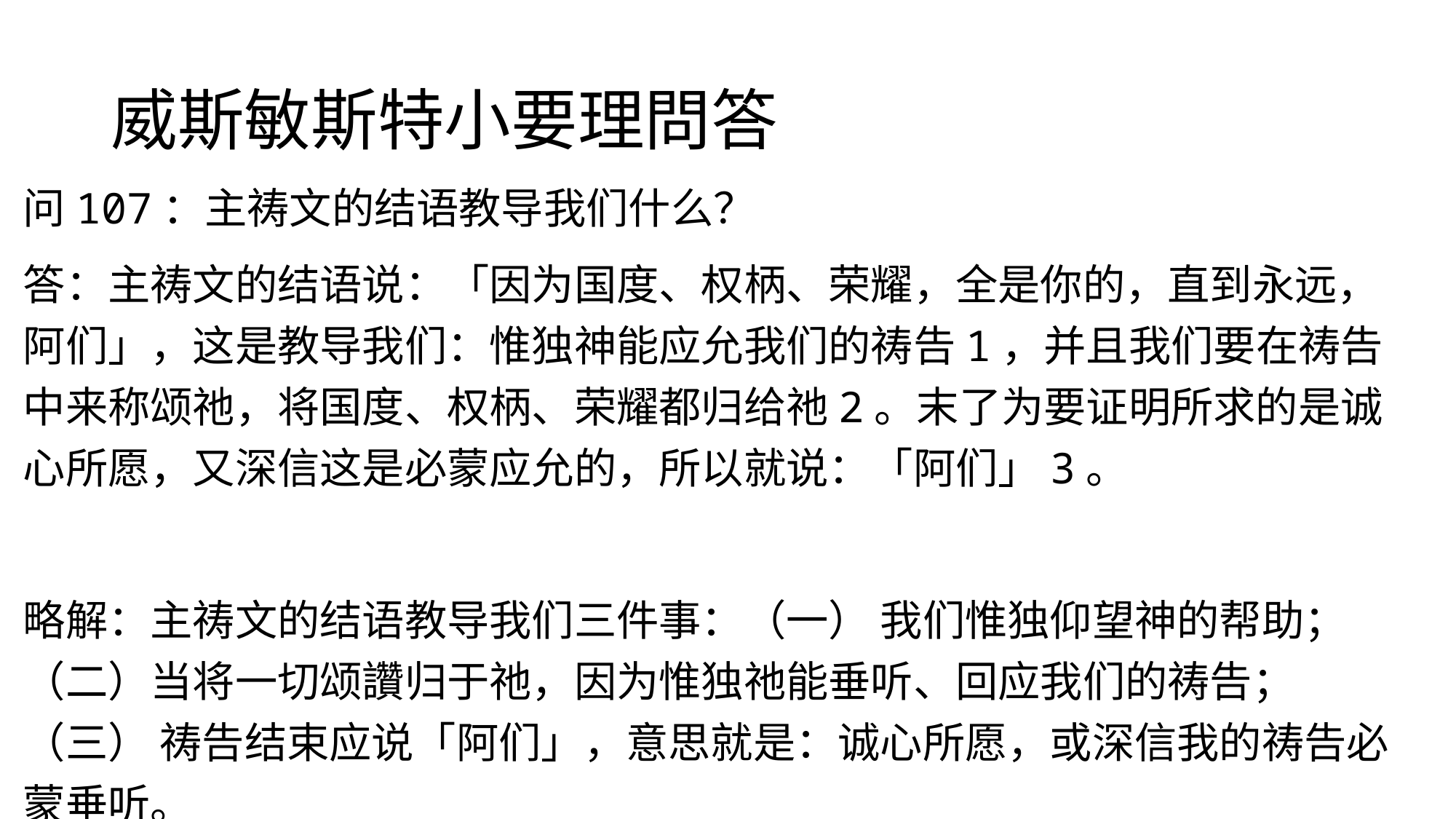

# 威斯敏斯特小要理問答
问107：主祷文的结语教导我们什么？
答：主祷文的结语说：「因为国度、权柄、荣耀，全是你的，直到永远，阿们」，这是教导我们：惟独神能应允我们的祷告1，并且我们要在祷告中来称颂祂，将国度、权柄、荣耀都归给祂2。末了为要证明所求的是诚心所愿，又深信这是必蒙应允的，所以就说：「阿们」3。

略解：主祷文的结语教导我们三件事：（一） 我们惟独仰望神的帮助；（二）当将一切颂讚归于祂，因为惟独祂能垂听、回应我们的祷告；（三） 祷告结束应说「阿们」，意思就是：诚心所愿，或深信我的祷告必蒙垂听。

但九18-19。代上廿九11、13。启廿二20。